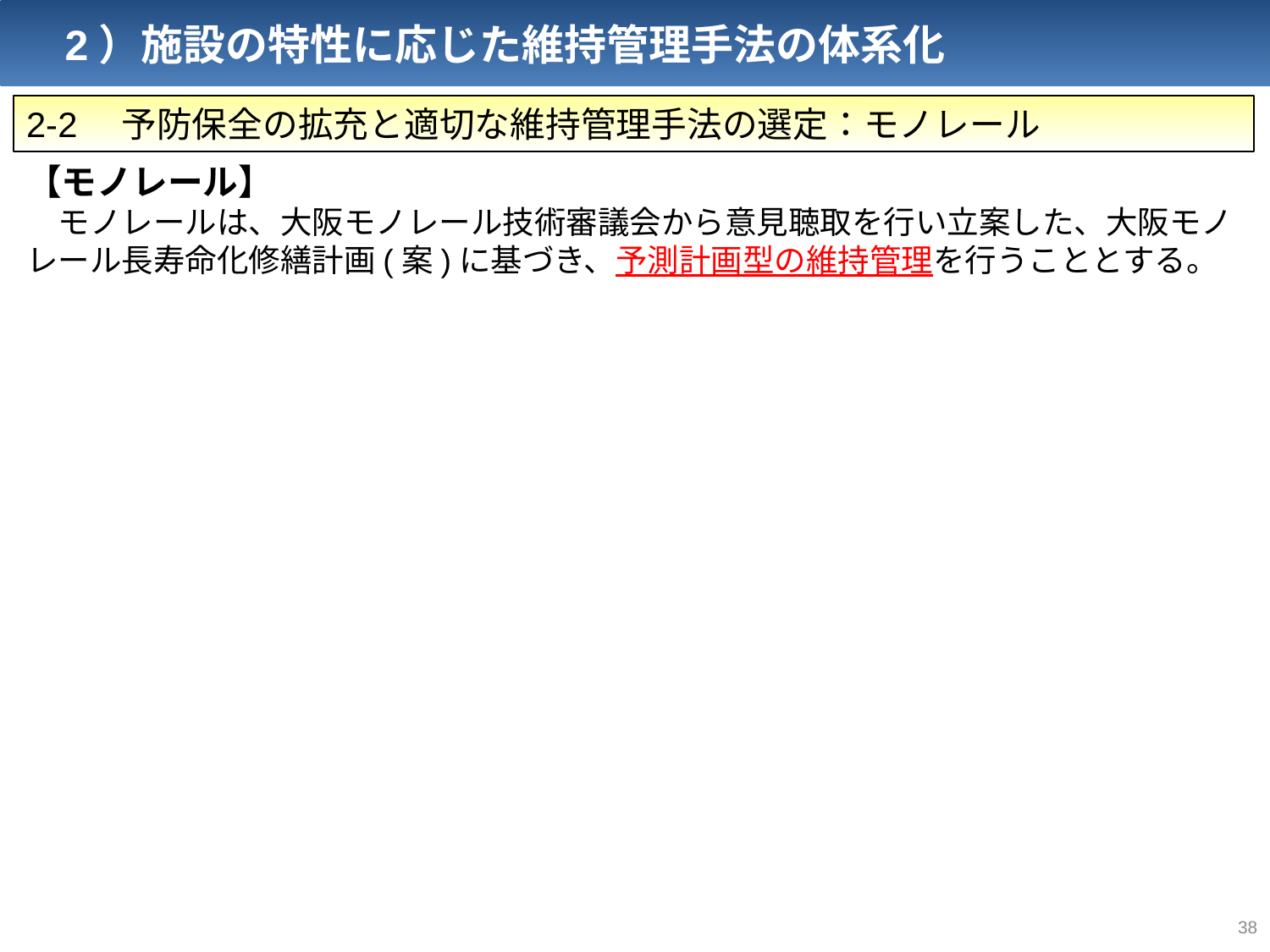

2）施設の特性に応じた維持管理手法の体系化
2-2　予防保全の拡充と適切な維持管理手法の選定：モノレール
【モノレール】
　モノレールは、大阪モノレール技術審議会から意見聴取を行い立案した、大阪モノレール長寿命化修繕計画(案)に基づき、予測計画型の維持管理を行うこととする。
38